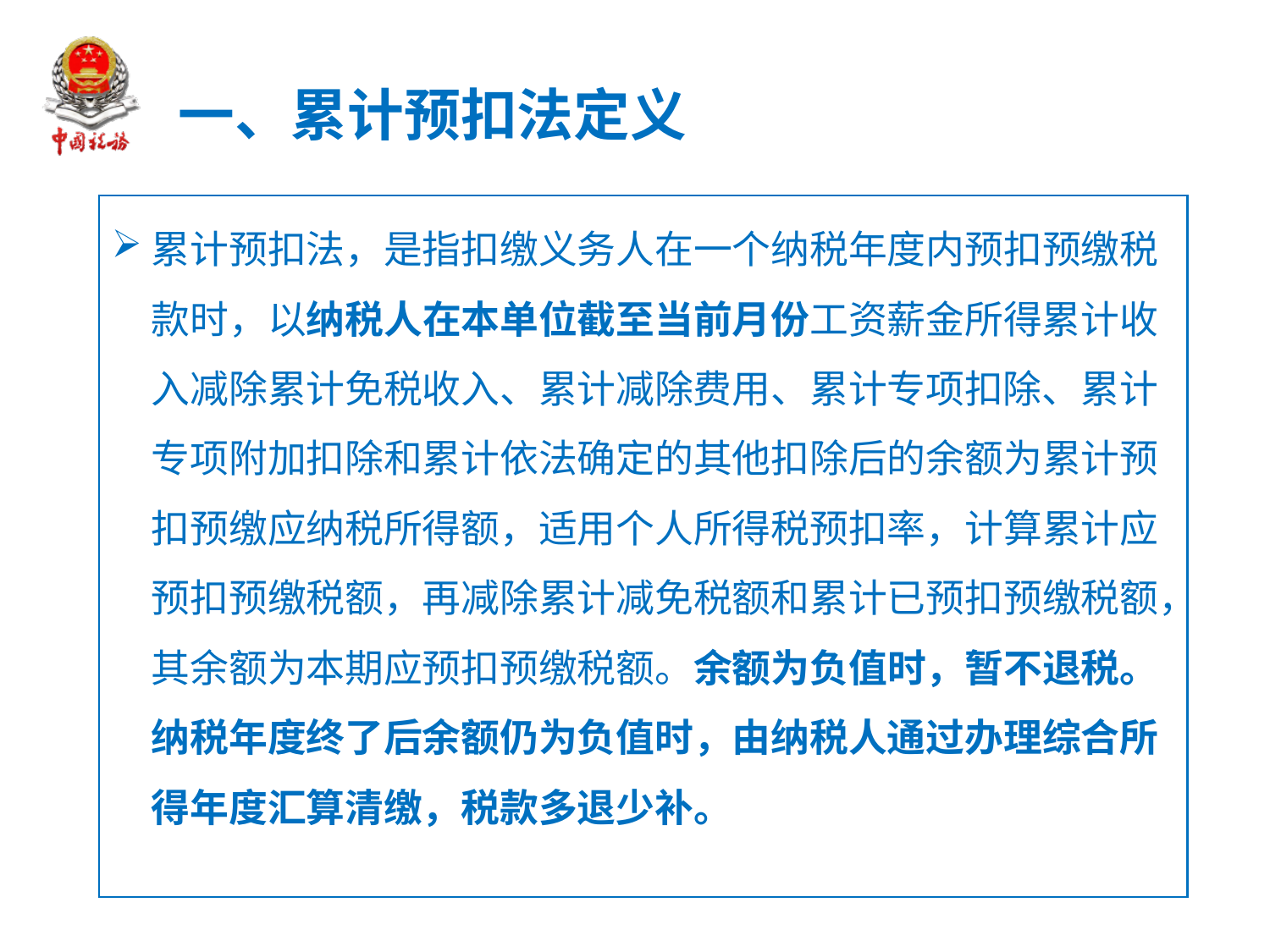

一、累计预扣法定义

累计预扣法，是指扣缴义务人在一个纳税年度内预扣预缴税款时，以纳税人在本单位截至当前月份工资薪金所得累计收入减除累计免税收入、累计减除费用、累计专项扣除、累计专项附加扣除和累计依法确定的其他扣除后的余额为累计预扣预缴应纳税所得额，适用个人所得税预扣率，计算累计应预扣预缴税额，再减除累计减免税额和累计已预扣预缴税额，其余额为本期应预扣预缴税额。余额为负值时，暂不退税。纳税年度终了后余额仍为负值时，由纳税人通过办理综合所得年度汇算清缴，税款多退少补。